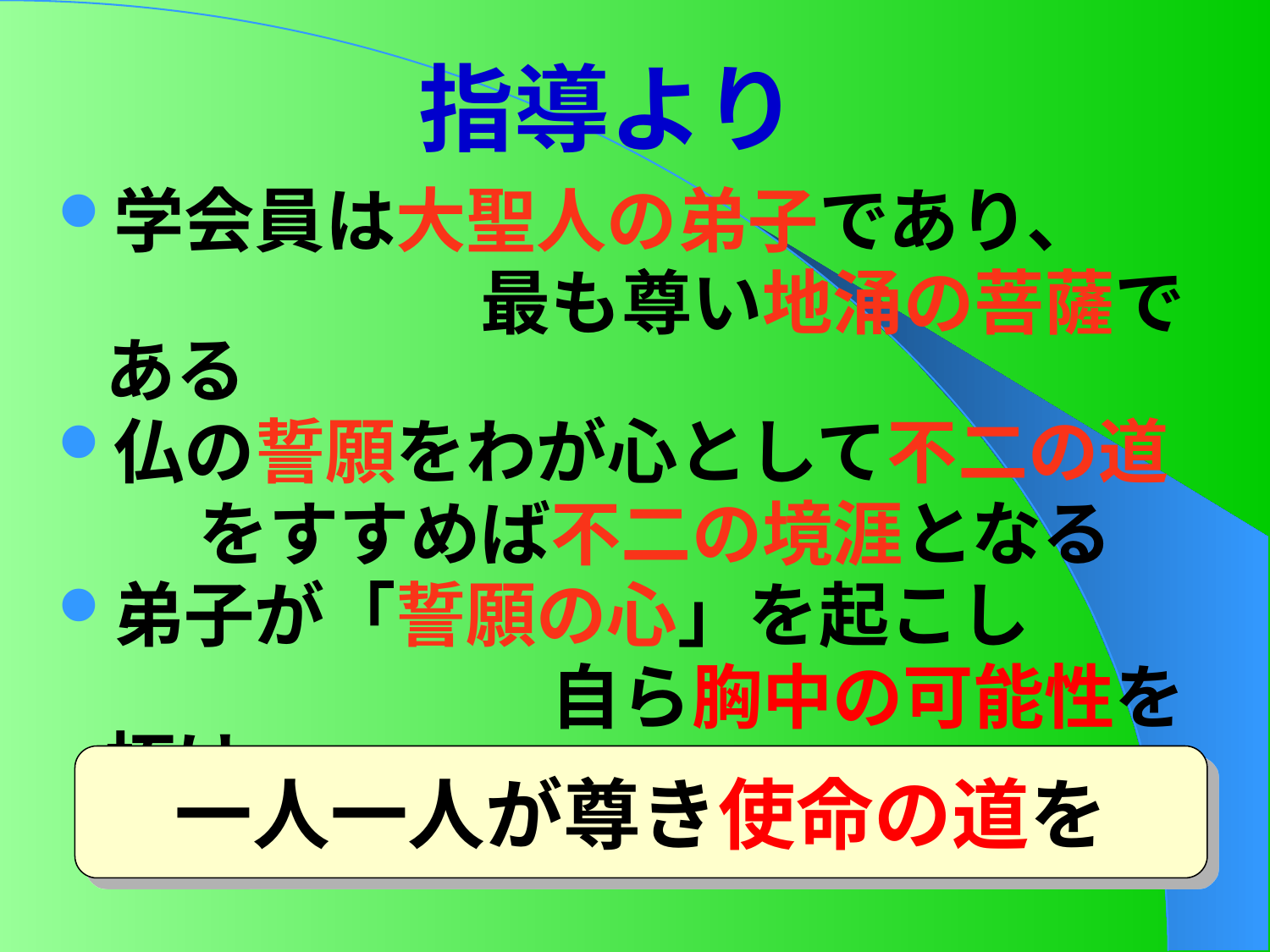

# 指導より
学会員は大聖人の弟子であり、
　　　　　　最も尊い地涌の菩薩である
仏の誓願をわが心として不二の道
　　をすすめば不二の境涯となる
弟子が「誓願の心」を起こし
　　　　　　　自ら胸中の可能性を拓け
一人一人が尊き使命の道を